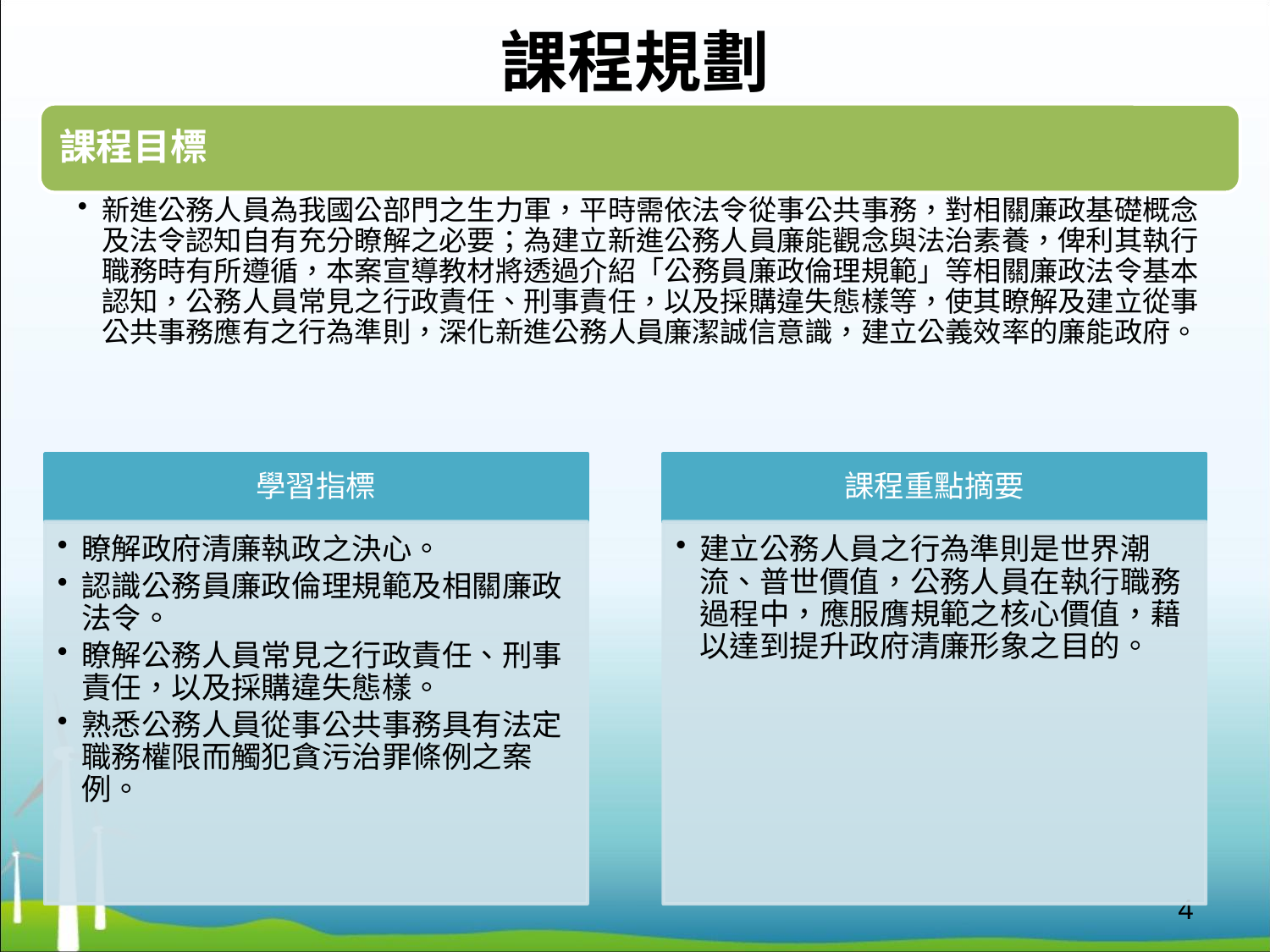

# 課程規劃
課程目標
新進公務人員為我國公部門之生力軍，平時需依法令從事公共事務，對相關廉政基礎概念及法令認知自有充分瞭解之必要；為建立新進公務人員廉能觀念與法治素養，俾利其執行職務時有所遵循，本案宣導教材將透過介紹「公務員廉政倫理規範」等相關廉政法令基本認知，公務人員常見之行政責任、刑事責任，以及採購違失態樣等，使其瞭解及建立從事公共事務應有之行為準則，深化新進公務人員廉潔誠信意識，建立公義效率的廉能政府。
學習指標
瞭解政府清廉執政之決心。
認識公務員廉政倫理規範及相關廉政法令。
瞭解公務人員常見之行政責任、刑事責任，以及採購違失態樣。
熟悉公務人員從事公共事務具有法定職務權限而觸犯貪污治罪條例之案例。
課程重點摘要
建立公務人員之行為準則是世界潮流、普世價值，公務人員在執行職務過程中，應服膺規範之核心價值，藉以達到提升政府清廉形象之目的。
4